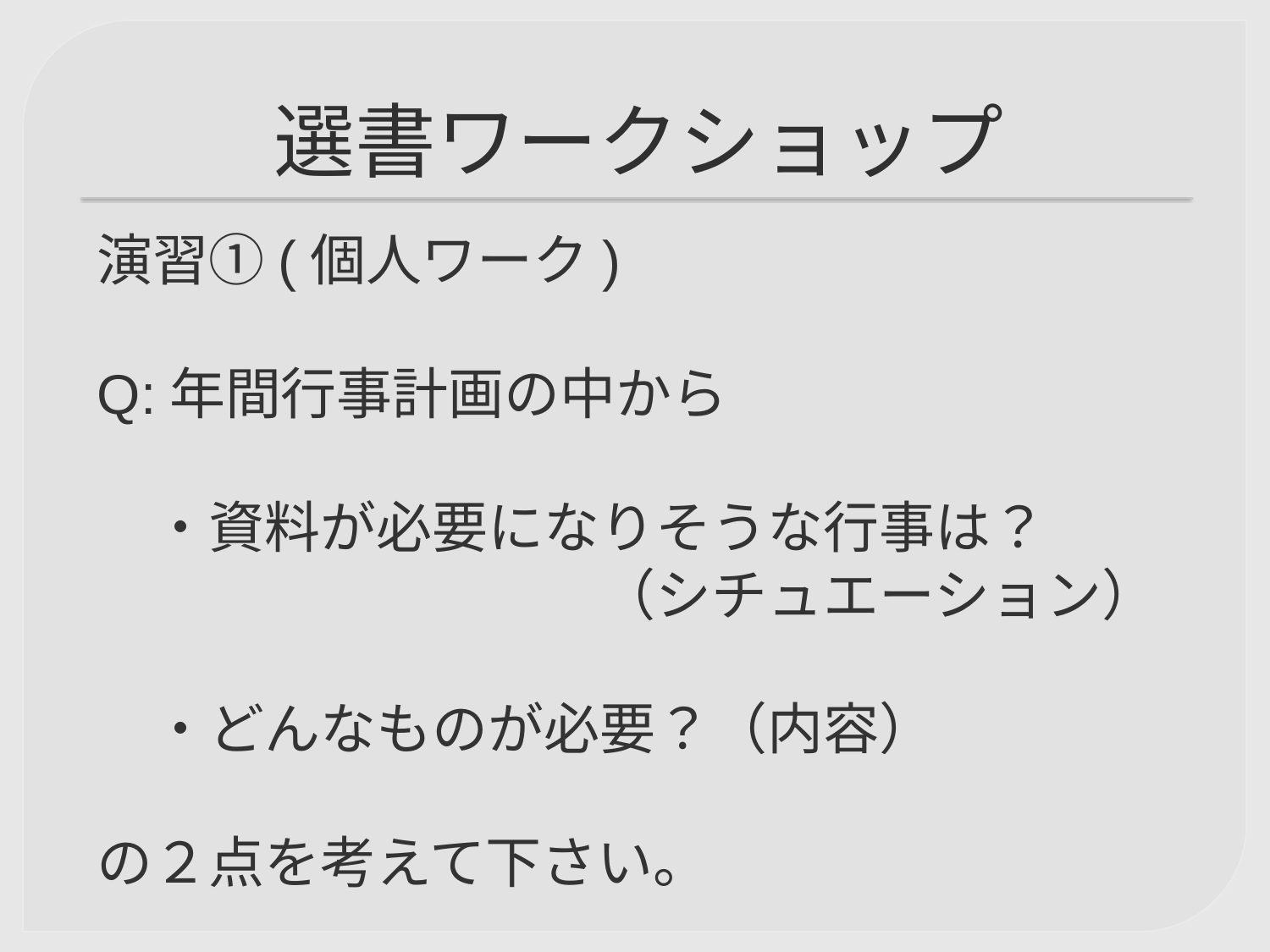

# 選書ワークショップ
演習①(個人ワーク)

Q:年間行事計画の中から

　・資料が必要になりそうな行事は？
　　　　　　　　　（シチュエーション）

　・どんなものが必要？（内容）

の２点を考えて下さい。